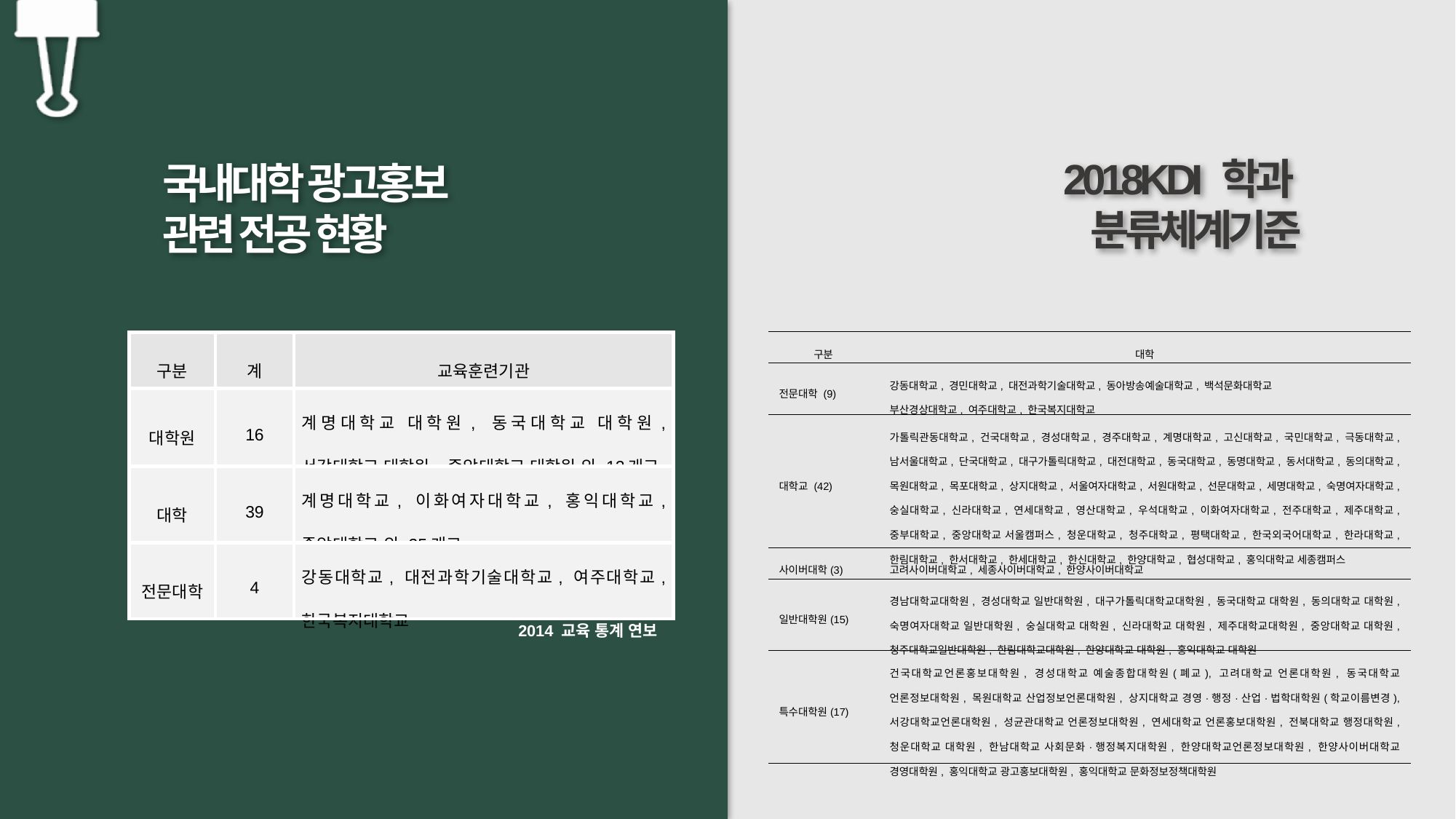

2018KDI 학과
분류체계기준
국내대학 광고홍보
관련 전공 현황
| 구분 | 대학 |
| --- | --- |
| 전문대학 (9) | 강동대학교, 경민대학교, 대전과학기술대학교, 동아방송예술대학교, 백석문화대학교 부산경상대학교, 여주대학교, 한국복지대학교 |
| 대학교 (42) | 가톨릭관동대학교, 건국대학교, 경성대학교, 경주대학교, 계명대학교, 고신대학교, 국민대학교, 극동대학교, 남서울대학교, 단국대학교, 대구가톨릭대학교, 대전대학교, 동국대학교, 동명대학교, 동서대학교, 동의대학교, 목원대학교, 목포대학교, 상지대학교, 서울여자대학교, 서원대학교, 선문대학교, 세명대학교, 숙명여자대학교, 숭실대학교, 신라대학교, 연세대학교, 영산대학교, 우석대학교, 이화여자대학교, 전주대학교, 제주대학교, 중부대학교, 중앙대학교 서울캠퍼스, 청운대학교, 청주대학교, 평택대학교, 한국외국어대학교, 한라대학교, 한림대학교, 한서대학교, 한세대학교, 한신대학교, 한양대학교, 협성대학교, 홍익대학교 세종캠퍼스 |
| 사이버대학(3) | 고려사이버대학교, 세종사이버대학교, 한양사이버대학교 |
| 일반대학원(15) | 경남대학교대학원, 경성대학교 일반대학원, 대구가톨릭대학교대학원, 동국대학교 대학원, 동의대학교 대학원, 숙명여자대학교 일반대학원, 숭실대학교 대학원, 신라대학교 대학원, 제주대학교대학원, 중앙대학교 대학원, 청주대학교일반대학원, 한림대학교대학원, 한양대학교 대학원, 홍익대학교 대학원 |
| 특수대학원(17) | 건국대학교언론홍보대학원, 경성대학교 예술종합대학원(폐교), 고려대학교 언론대학원, 동국대학교 언론정보대학원, 목원대학교 산업정보언론대학원, 상지대학교 경영·행정·산업·법학대학원(학교이름변경), 서강대학교언론대학원, 성균관대학교 언론정보대학원, 연세대학교 언론홍보대학원, 전북대학교 행정대학원, 청운대학교 대학원, 한남대학교 사회문화·행정복지대학원, 한양대학교언론정보대학원, 한양사이버대학교 경영대학원, 홍익대학교 광고홍보대학원, 홍익대학교 문화정보정책대학원 |
| 구분 | 계 | 교육훈련기관 |
| --- | --- | --- |
| 대학원 | 16 | 계명대학교 대학원, 동국대학교 대학원, 서강대학교 대학원, 중앙대학교 대학원 외 12개교 |
| 대학 | 39 | 계명대학교, 이화여자대학교, 홍익대학교, 중앙대학교 외 35개교 |
| 전문대학 | 4 | 강동대학교, 대전과학기술대학교, 여주대학교, 한국복지대학교 |
2014 교육 통계 연보